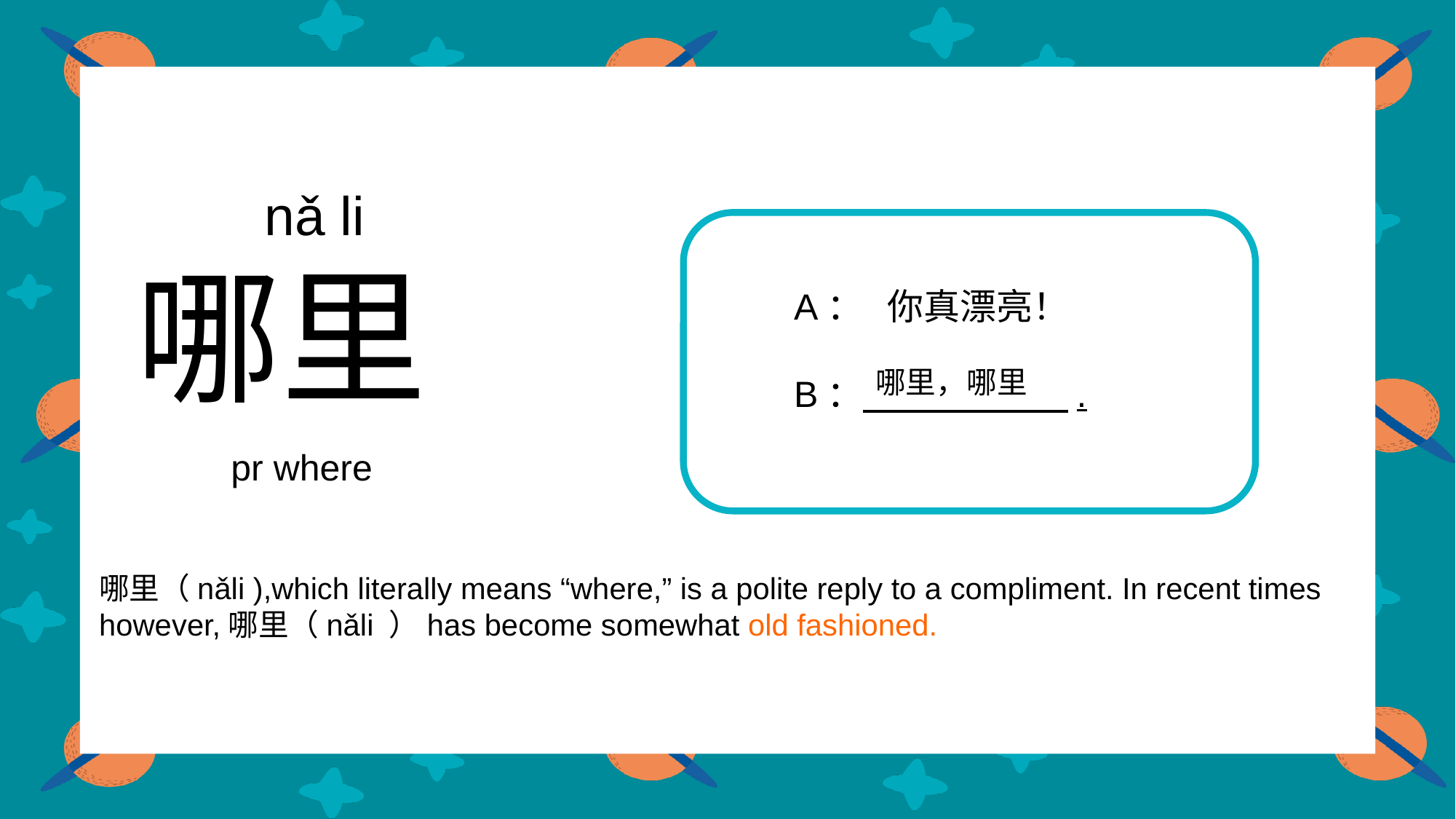

nǎ li

         哪里
                             pr where
A：   你真漂亮！

B：                         .
哪里，哪里
哪里（nǎli ),which literally means “where,” is a polite reply to a compliment. In recent times however,哪里（nǎli ）has become somewhat old fashioned.